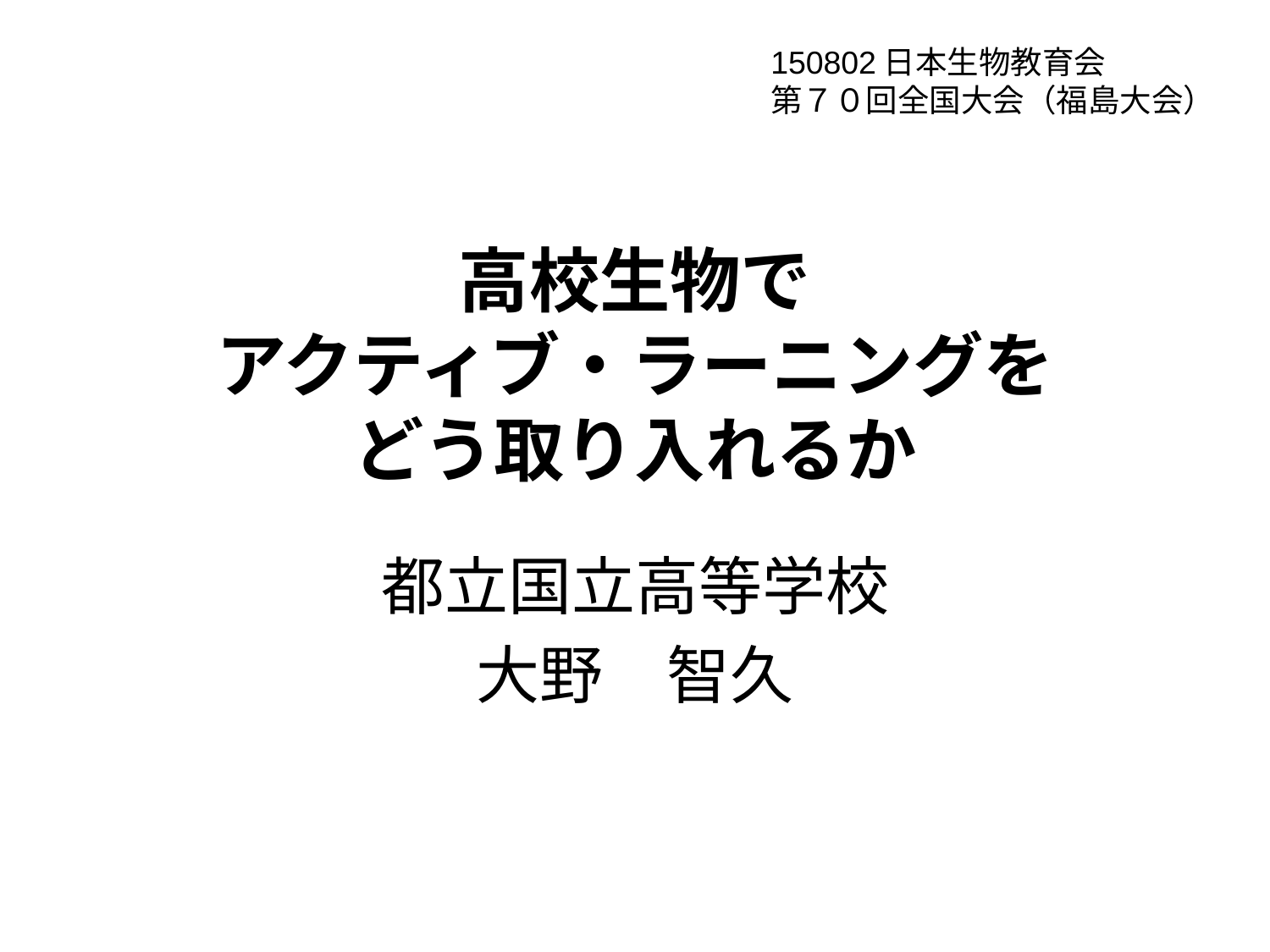

150802日本生物教育会
第７０回全国大会（福島大会）
# 高校生物で アクティブ・ラーニングを どう取り入れるか
都立国立高等学校
大野　智久